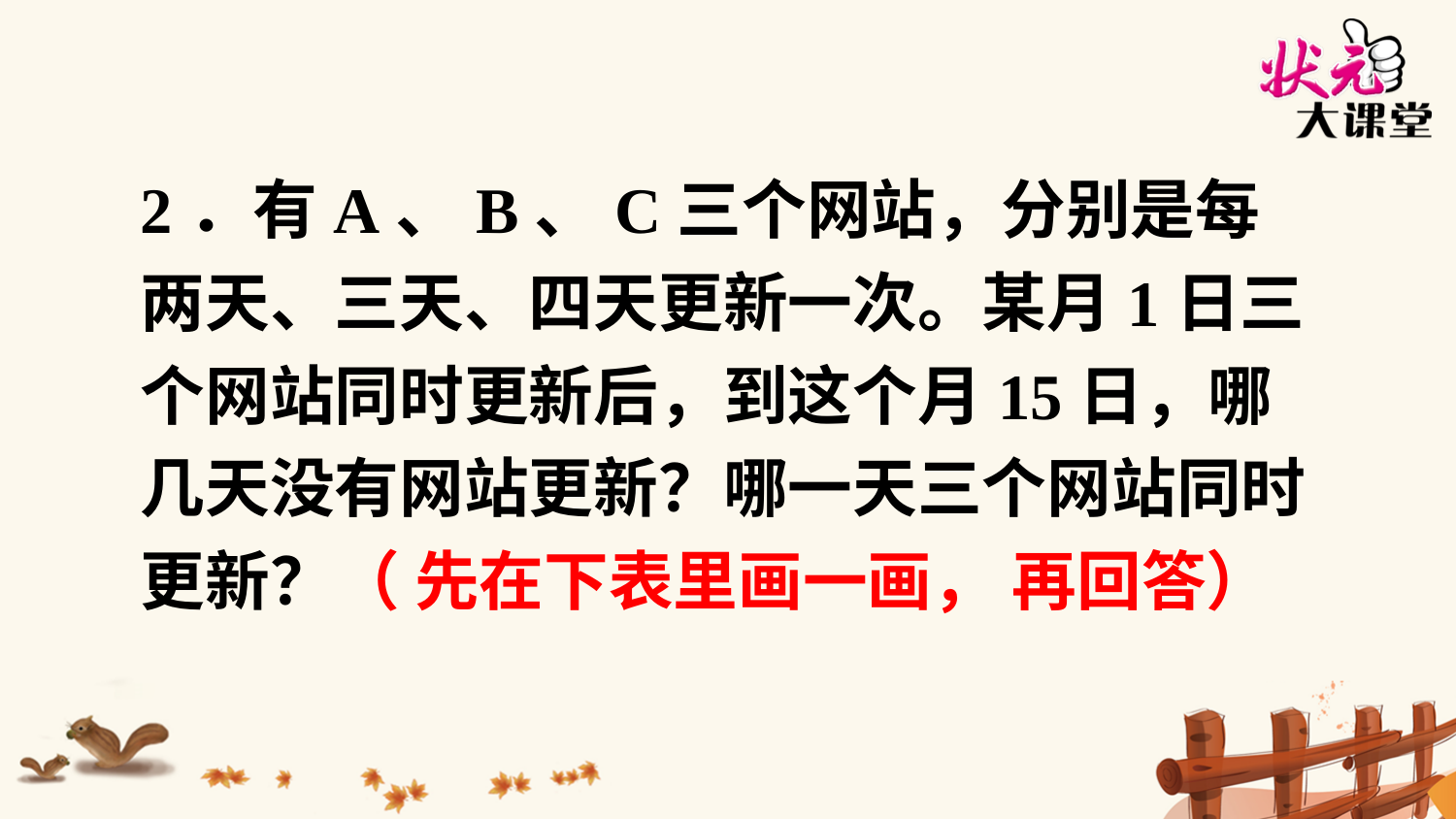

2．有A、B、C三个网站，分别是每两天、三天、四天更新一次。某月1日三个网站同时更新后，到这个月15日，哪几天没有网站更新？哪一天三个网站同时更新？（ 先在下表里画一画， 再回答）